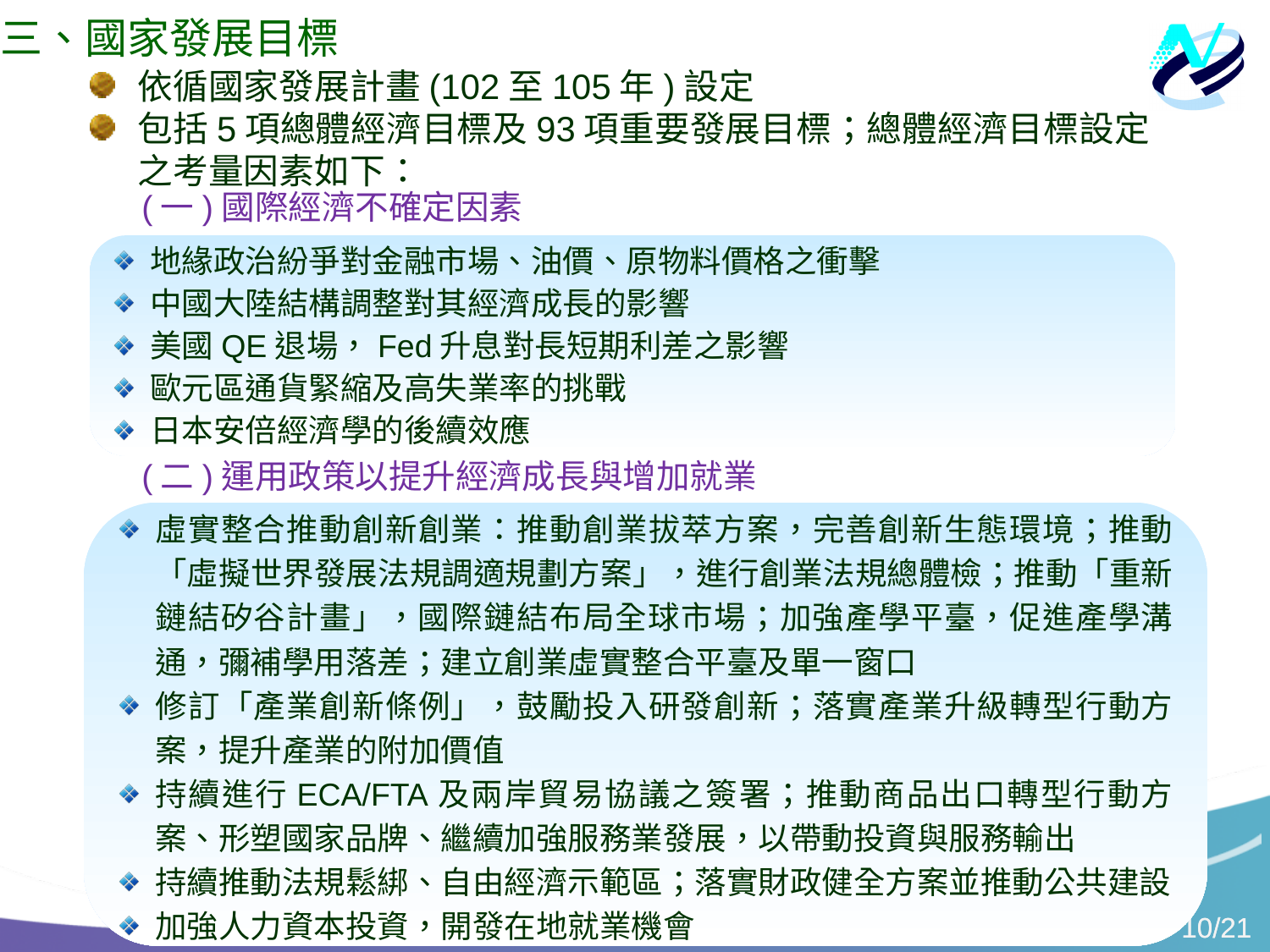

三、國家發展目標
依循國家發展計畫(102至105年)設定
包括5項總體經濟目標及93項重要發展目標；總體經濟目標設定之考量因素如下：
　　　　(一)國際經濟不確定因素
地緣政治紛爭對金融市場、油價、原物料價格之衝擊
中國大陸結構調整對其經濟成長的影響
美國QE退場，Fed升息對長短期利差之影響
歐元區通貨緊縮及高失業率的挑戰
日本安倍經濟學的後續效應
　　　　(二)運用政策以提升經濟成長與增加就業
虛實整合推動創新創業：推動創業拔萃方案，完善創新生態環境；推動「虛擬世界發展法規調適規劃方案」，進行創業法規總體檢；推動「重新鏈結矽谷計畫」，國際鏈結布局全球市場；加強產學平臺，促進產學溝通，彌補學用落差；建立創業虛實整合平臺及單一窗口
修訂「產業創新條例」，鼓勵投入研發創新；落實產業升級轉型行動方案，提升產業的附加價值
持續進行ECA/FTA及兩岸貿易協議之簽署；推動商品出口轉型行動方案、形塑國家品牌、繼續加強服務業發展，以帶動投資與服務輸出
持續推動法規鬆綁、自由經濟示範區；落實財政健全方案並推動公共建設
加強人力資本投資，開發在地就業機會